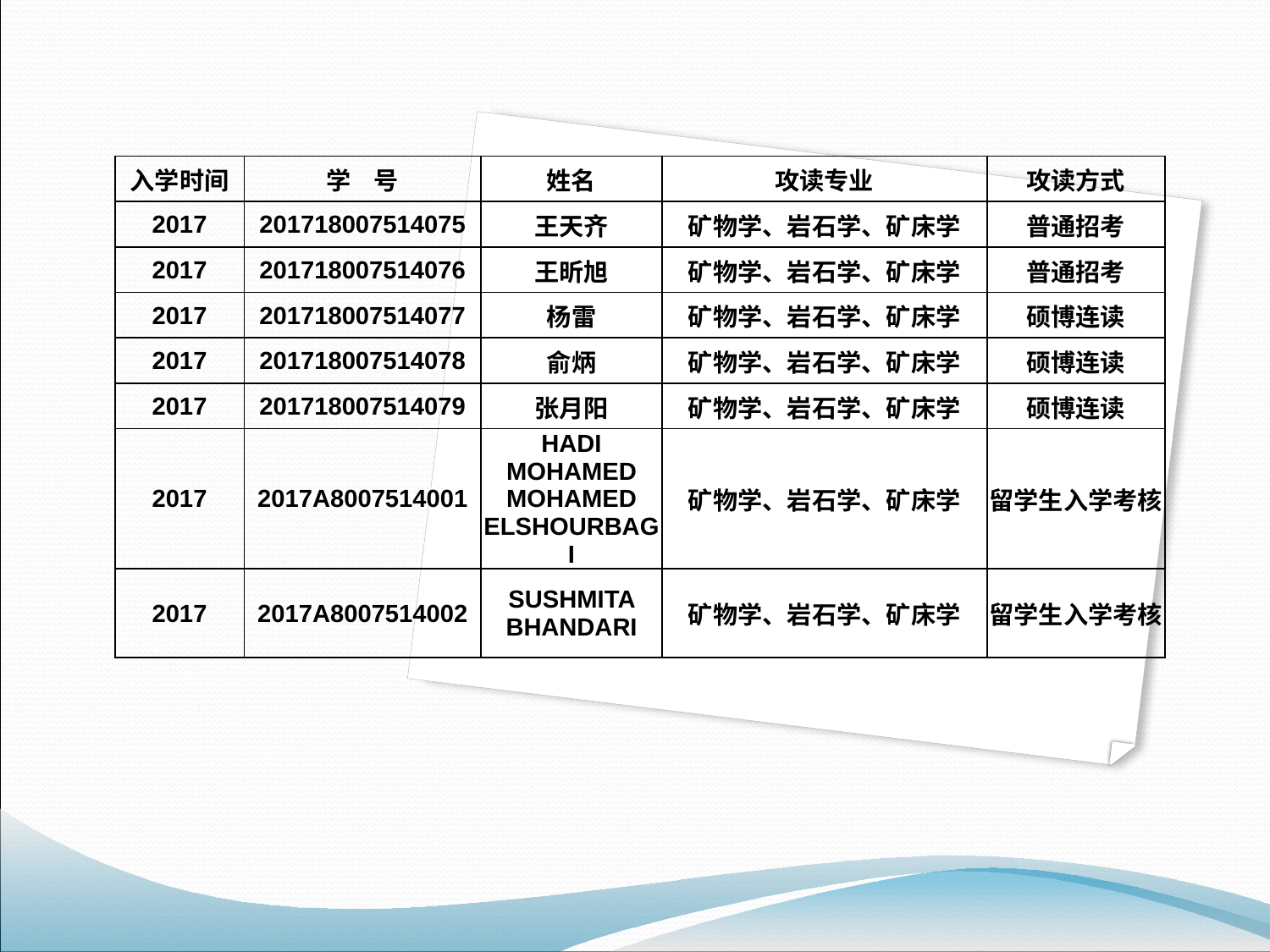

| 入学时间 | 学 号 | 姓名 | 攻读专业 | 攻读方式 |
| --- | --- | --- | --- | --- |
| 2017 | 201718007514075 | 王天齐 | 矿物学、岩石学、矿床学 | 普通招考 |
| 2017 | 201718007514076 | 王昕旭 | 矿物学、岩石学、矿床学 | 普通招考 |
| 2017 | 201718007514077 | 杨雷 | 矿物学、岩石学、矿床学 | 硕博连读 |
| 2017 | 201718007514078 | 俞炳 | 矿物学、岩石学、矿床学 | 硕博连读 |
| 2017 | 201718007514079 | 张月阳 | 矿物学、岩石学、矿床学 | 硕博连读 |
| 2017 | 2017A8007514001 | HADI MOHAMED MOHAMED ELSHOURBAGI | 矿物学、岩石学、矿床学 | 留学生入学考核 |
| 2017 | 2017A8007514002 | SUSHMITA BHANDARI | 矿物学、岩石学、矿床学 | 留学生入学考核 |